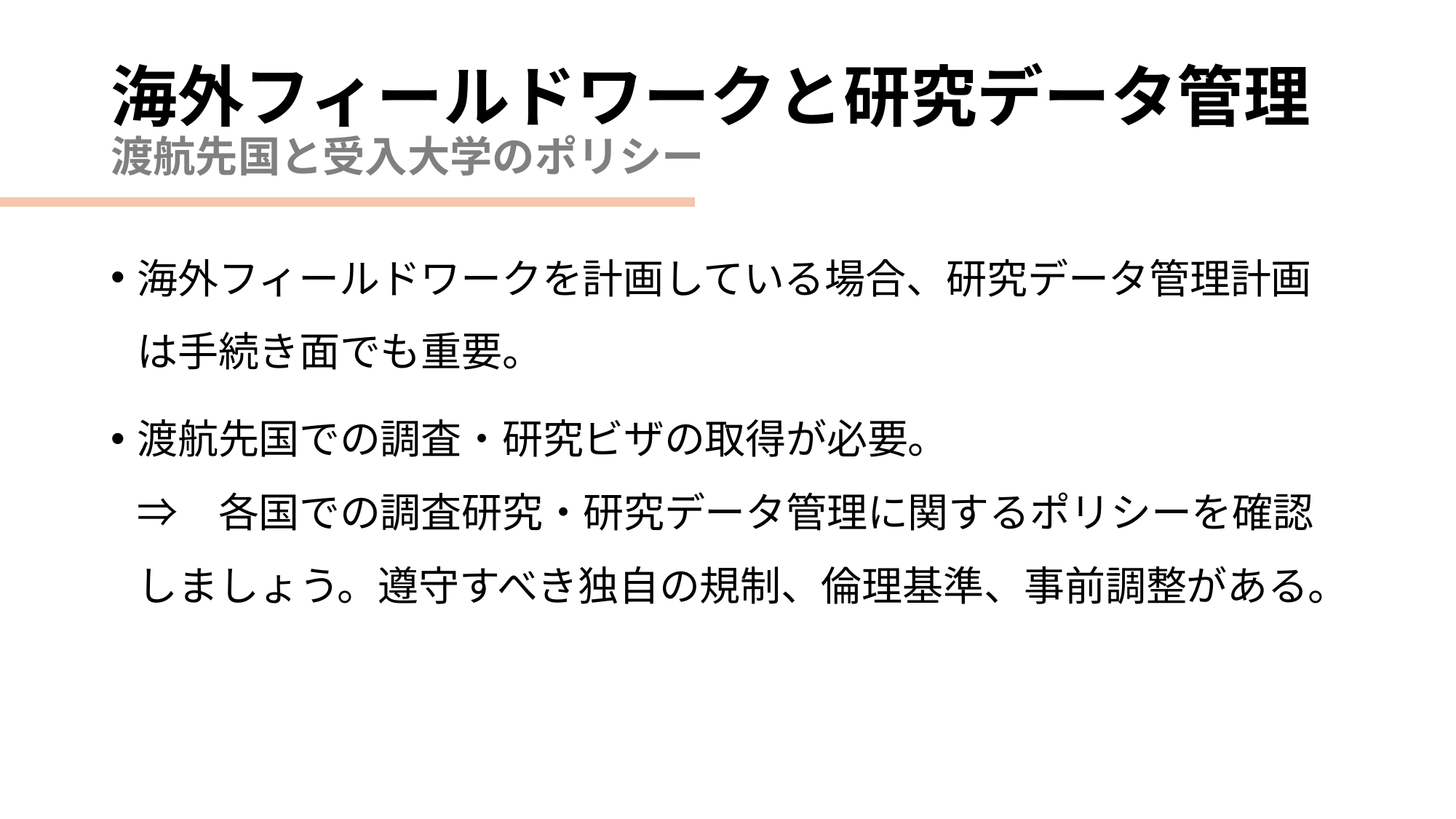

# 海外フィールドワークと研究データ管理 渡航先国と受入大学のポリシー
海外フィールドワークを計画している場合、研究データ管理計画は手続き面でも重要。
渡航先国での調査・研究ビザの取得が必要。
⇒　各国での調査研究・研究データ管理に関するポリシーを確認しましょう。遵守すべき独自の規制、倫理基準、事前調整がある。